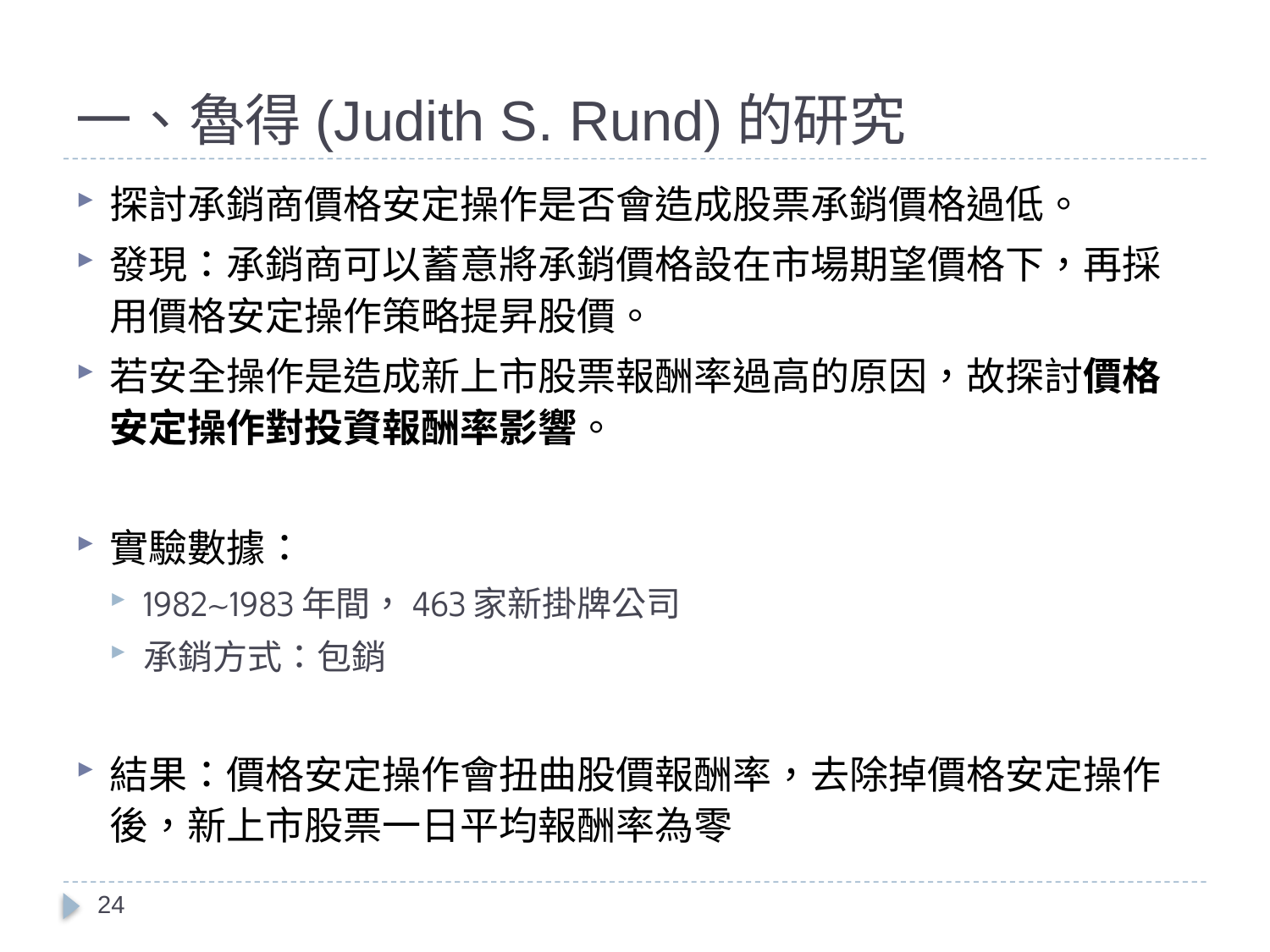

# 一、魯得(Judith S. Rund)的研究
探討承銷商價格安定操作是否會造成股票承銷價格過低。
發現：承銷商可以蓄意將承銷價格設在市場期望價格下，再採用價格安定操作策略提昇股價。
若安全操作是造成新上市股票報酬率過高的原因，故探討價格安定操作對投資報酬率影響。

實驗數據：
1982~1983年間，463家新掛牌公司
承銷方式：包銷

結果：價格安定操作會扭曲股價報酬率，去除掉價格安定操作後，新上市股票一日平均報酬率為零
24